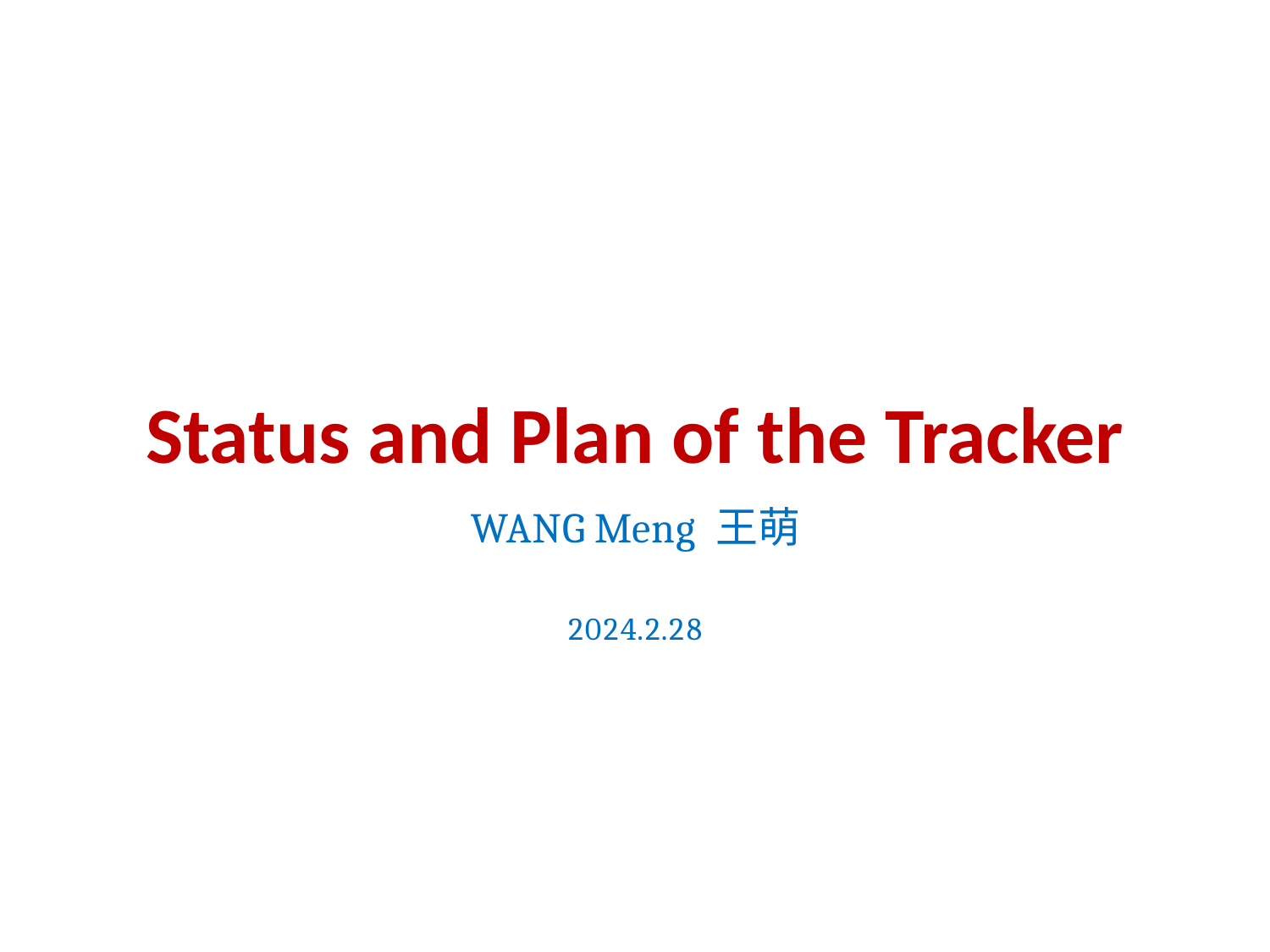

# Status and Plan of the Tracker
WANG Meng 王萌

2024.2.28